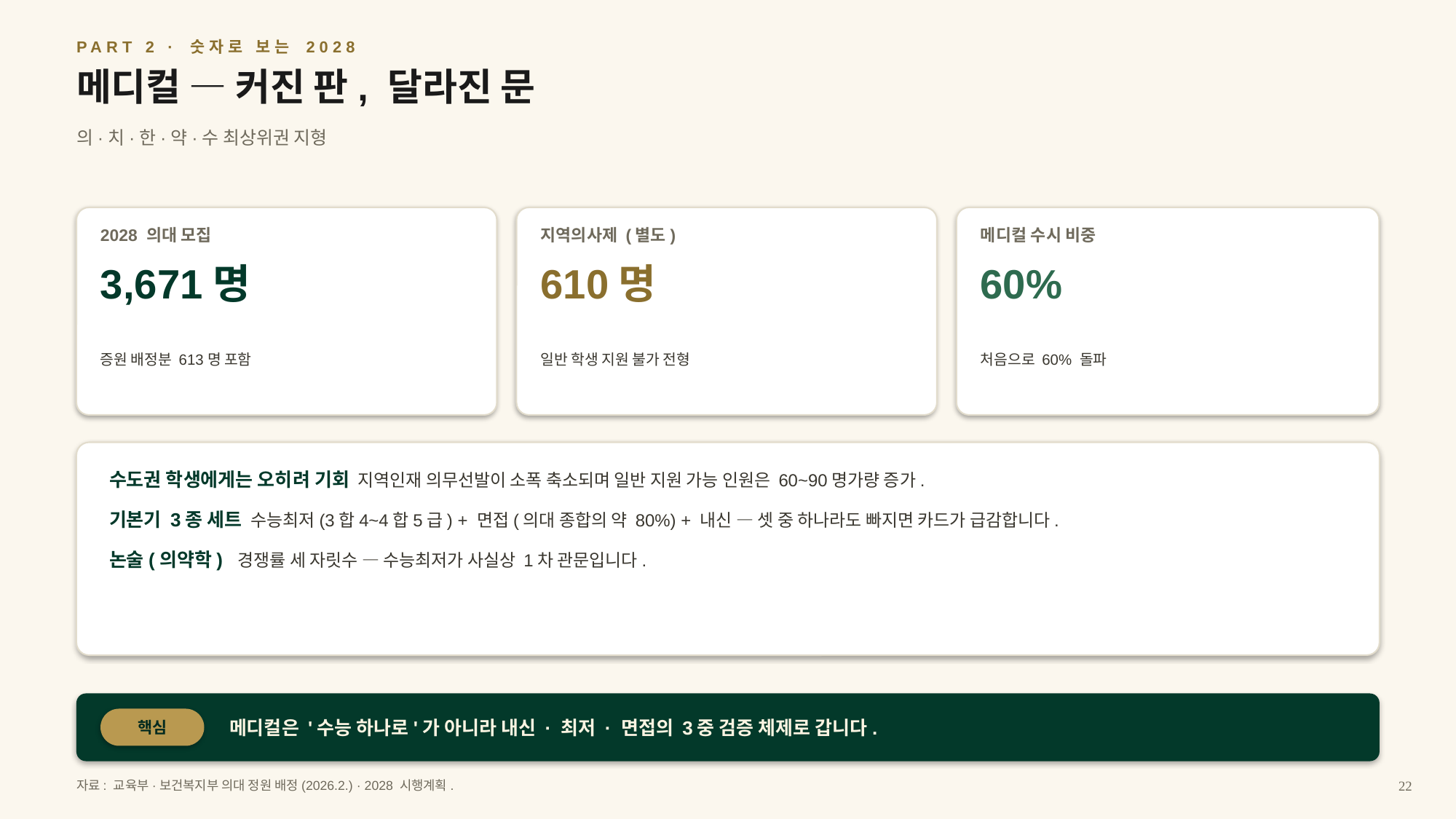

PART 2 · 숫자로 보는 2028
메디컬 — 커진 판, 달라진 문
의·치·한·약·수 최상위권 지형

2028 의대 모집
지역의사제 (별도)
메디컬 수시 비중
3,671명
610명
60%
증원 배정분 613명 포함
일반 학생 지원 불가 전형
처음으로 60% 돌파

수도권 학생에게는 오히려 기회  지역인재 의무선발이 소폭 축소되며 일반 지원 가능 인원은 60~90명가량 증가.
기본기 3종 세트  수능최저(3합4~4합5급) + 면접(의대 종합의 약 80%) + 내신 — 셋 중 하나라도 빠지면 카드가 급감합니다.
논술(의약학)  경쟁률 세 자릿수 — 수능최저가 사실상 1차 관문입니다.

메디컬은 '수능 하나로'가 아니라 내신 · 최저 · 면접의 3중 검증 체제로 갑니다.
핵심
자료: 교육부·보건복지부 의대 정원 배정(2026.2.) · 2028 시행계획.
22